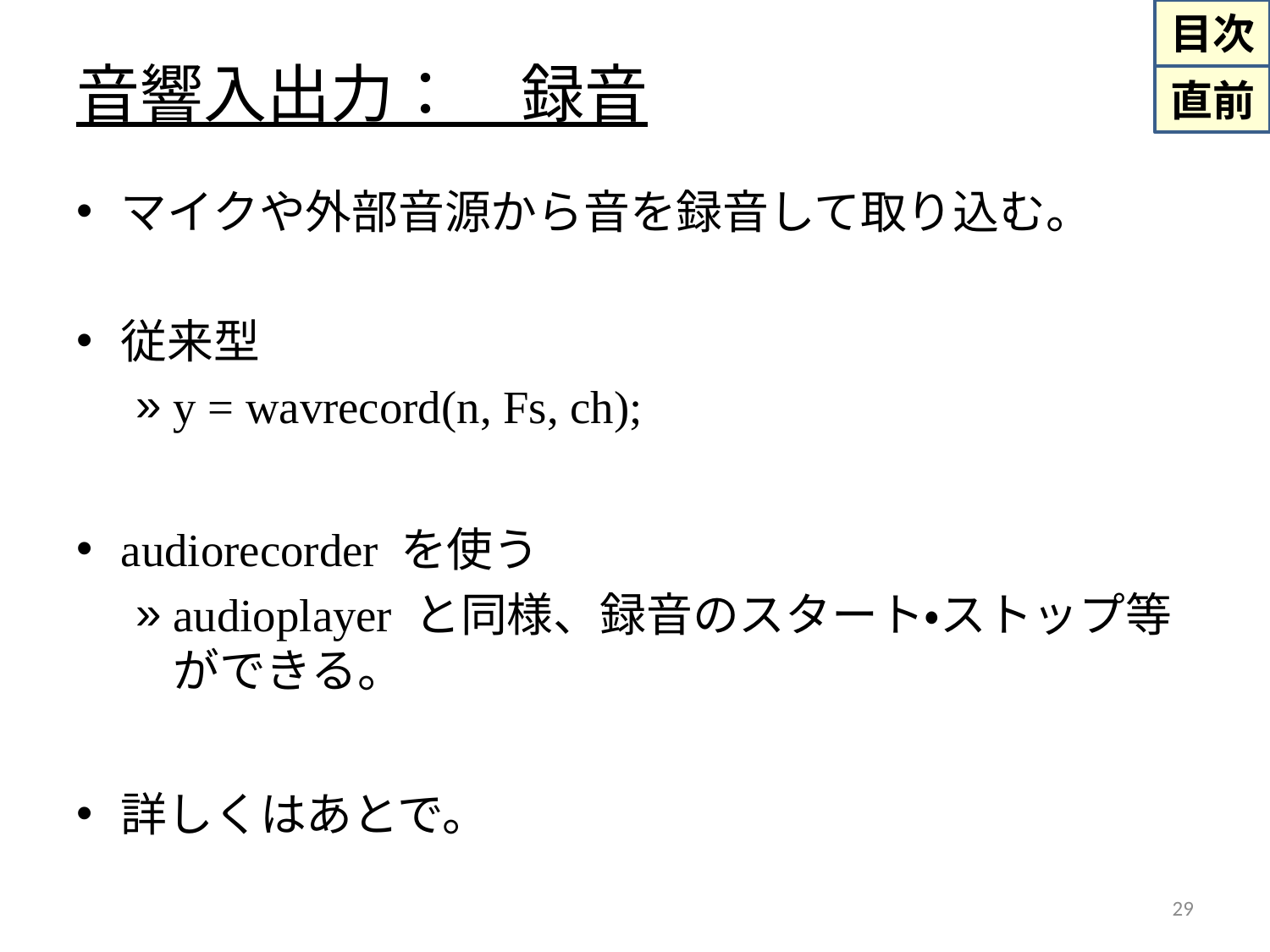

# 音響入出力：　録音
マイクや外部音源から音を録音して取り込む。

従来型
y = wavrecord(n, Fs, ch);

audiorecorder を使う
audioplayer と同様、録音のスタート・ストップ等ができる。

詳しくはあとで。

29